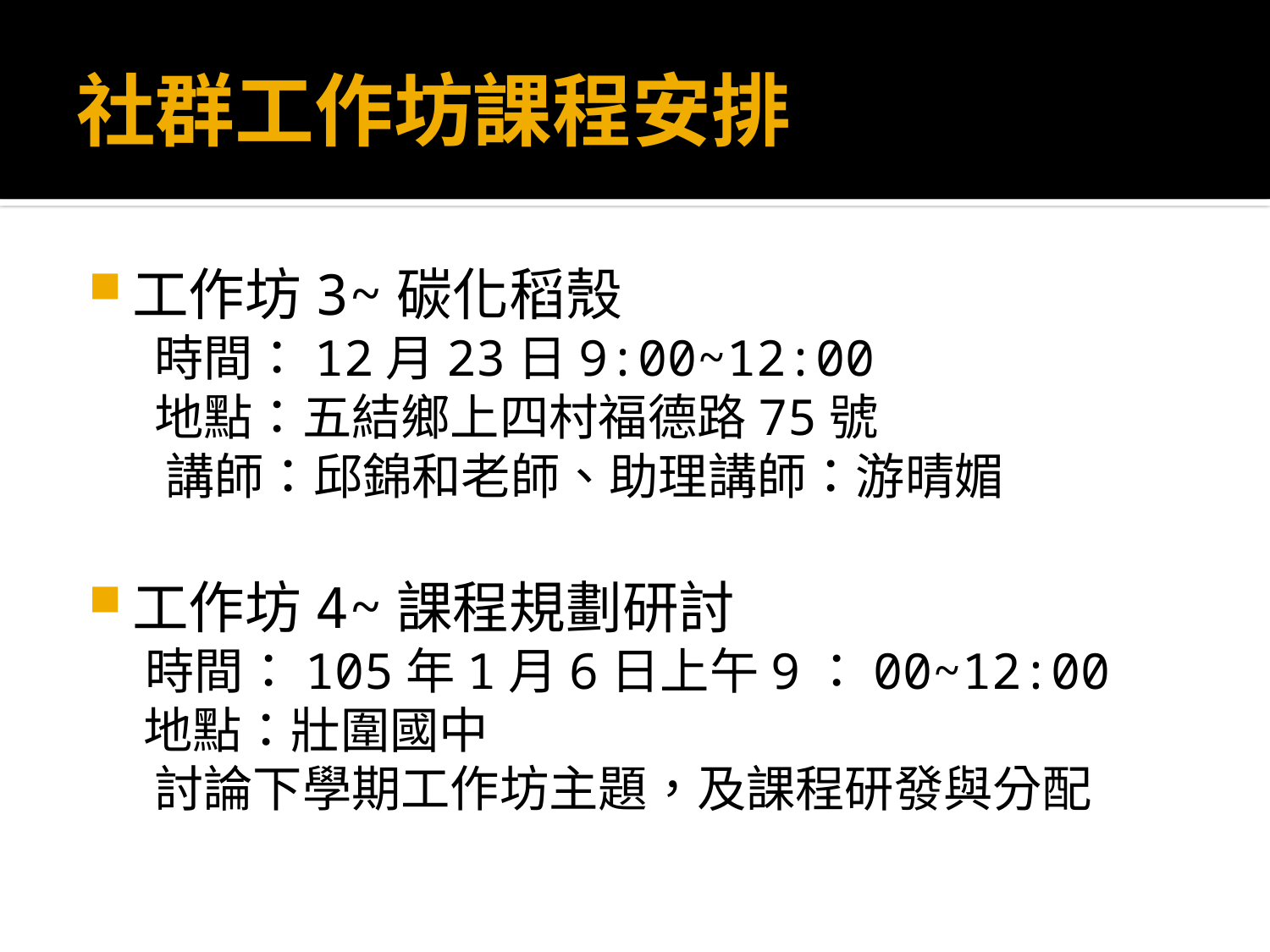

# 社群工作坊課程安排
工作坊3~碳化稻殼
     時間：12月23日9:00~12:00
     地點：五結鄉上四村福德路75號
      講師：邱錦和老師、助理講師：游晴媚

工作坊4~課程規劃研討
     時間：105年1月6日上午9：00~12:00
    地點：壯圍國中
     討論下學期工作坊主題，及課程研發與分配